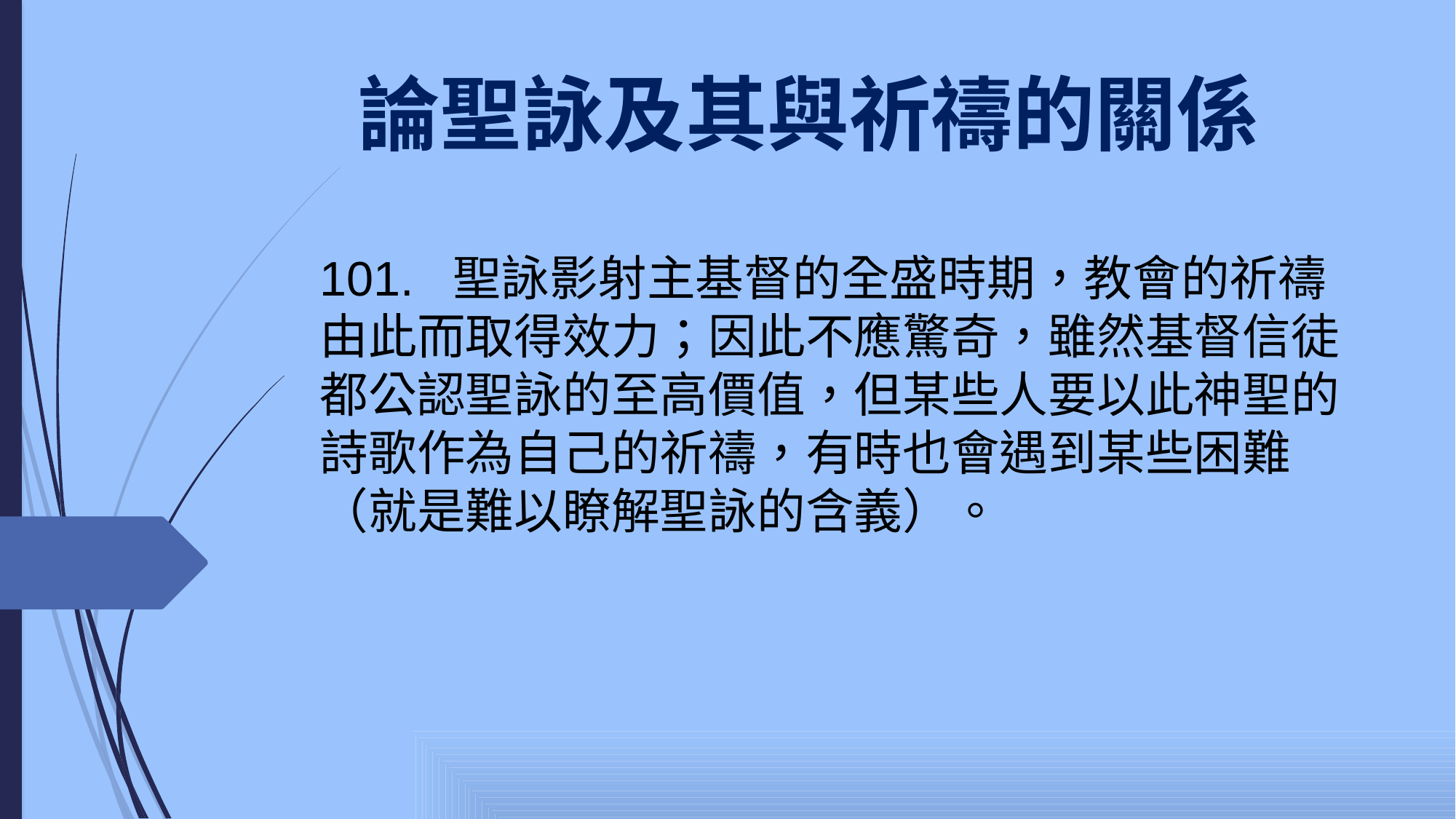

# 論聖詠及其與祈禱的關係
101.  聖詠影射主基督的全盛時期，教會的祈禱由此而取得效力；因此不應驚奇，雖然基督信徒都公認聖詠的至高價值，但某些人要以此神聖的詩歌作為自己的祈禱，有時也會遇到某些困難（就是難以瞭解聖詠的含義）。